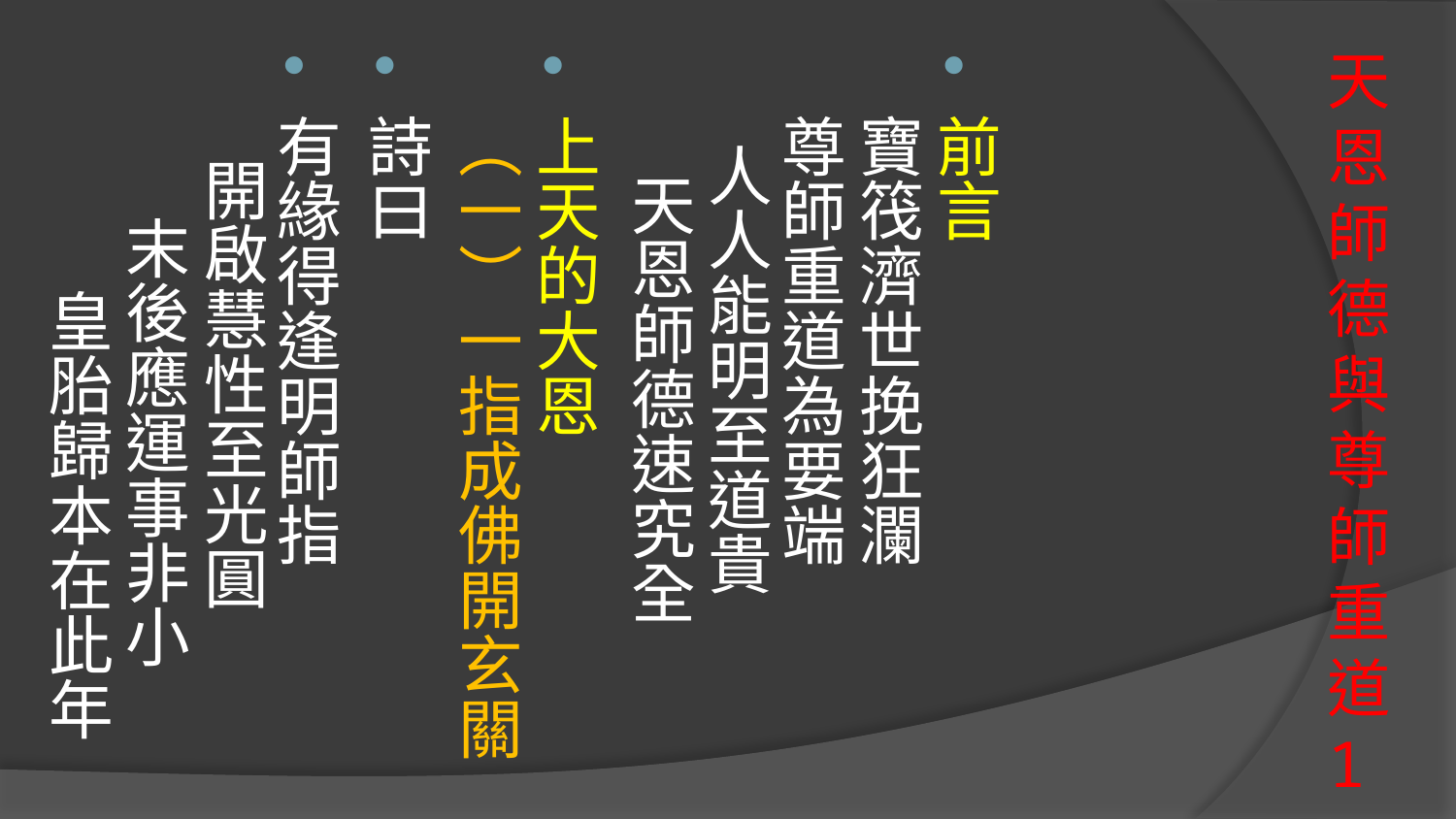

# 天恩師德與尊師重道 1
前言                                    寶筏濟世挽狂瀾          尊師重道為要端                 人人能明至道貴                 天恩師德速究全
上天的大恩                        （一）一指成佛開玄關
詩曰
有緣得逢明師指                  開啟慧性至光圓                   末後應運事非小                    皇胎歸本在此年